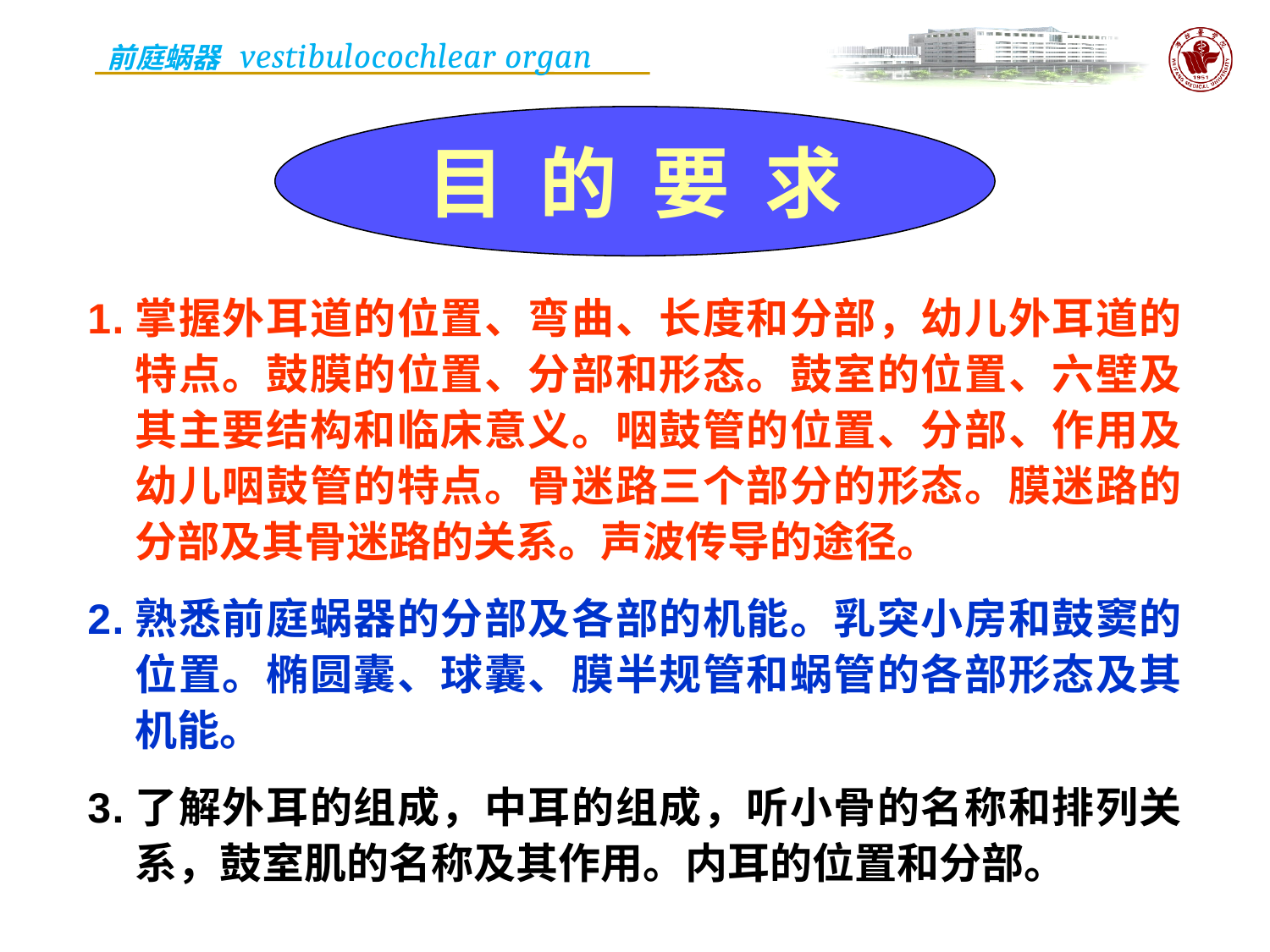

目  的  要  求
掌握外耳道的位置、弯曲、长度和分部，幼儿外耳道的特点。鼓膜的位置、分部和形态。鼓室的位置、六壁及其主要结构和临床意义。咽鼓管的位置、分部、作用及幼儿咽鼓管的特点。骨迷路三个部分的形态。膜迷路的分部及其骨迷路的关系。声波传导的途径。
熟悉前庭蜗器的分部及各部的机能。乳突小房和鼓窦的位置。椭圆囊、球囊、膜半规管和蜗管的各部形态及其机能。
了解外耳的组成，中耳的组成，听小骨的名称和排列关系，鼓室肌的名称及其作用。内耳的位置和分部。